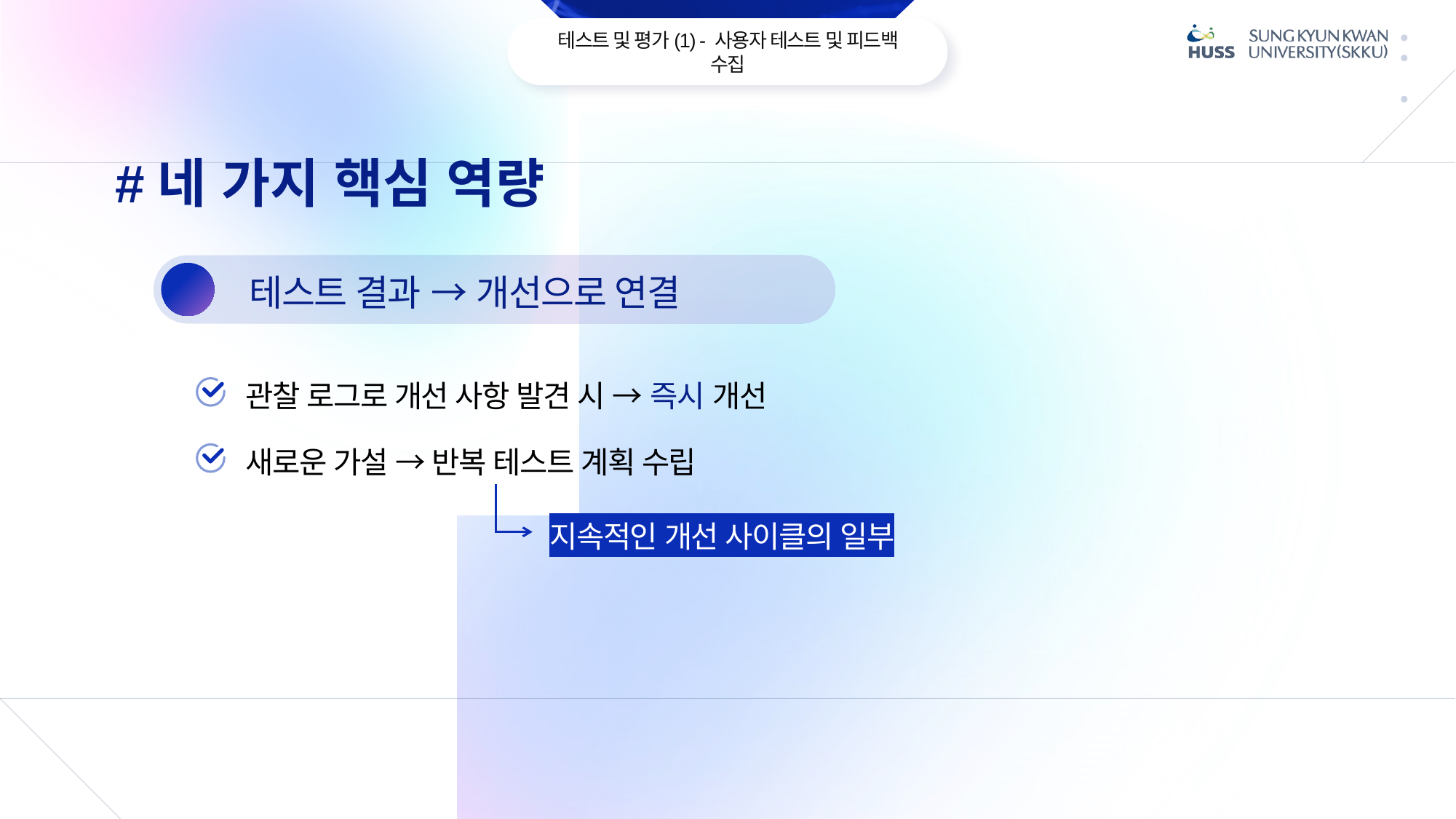

#네 가지 핵심 역량
테스트 결과 → 개선으로 연결
4
관찰 로그로 개선 사항 발견 시 → 즉시 개선

새로운 가설 → 반복 테스트 계획 수립

지속적인 개선 사이클의 일부